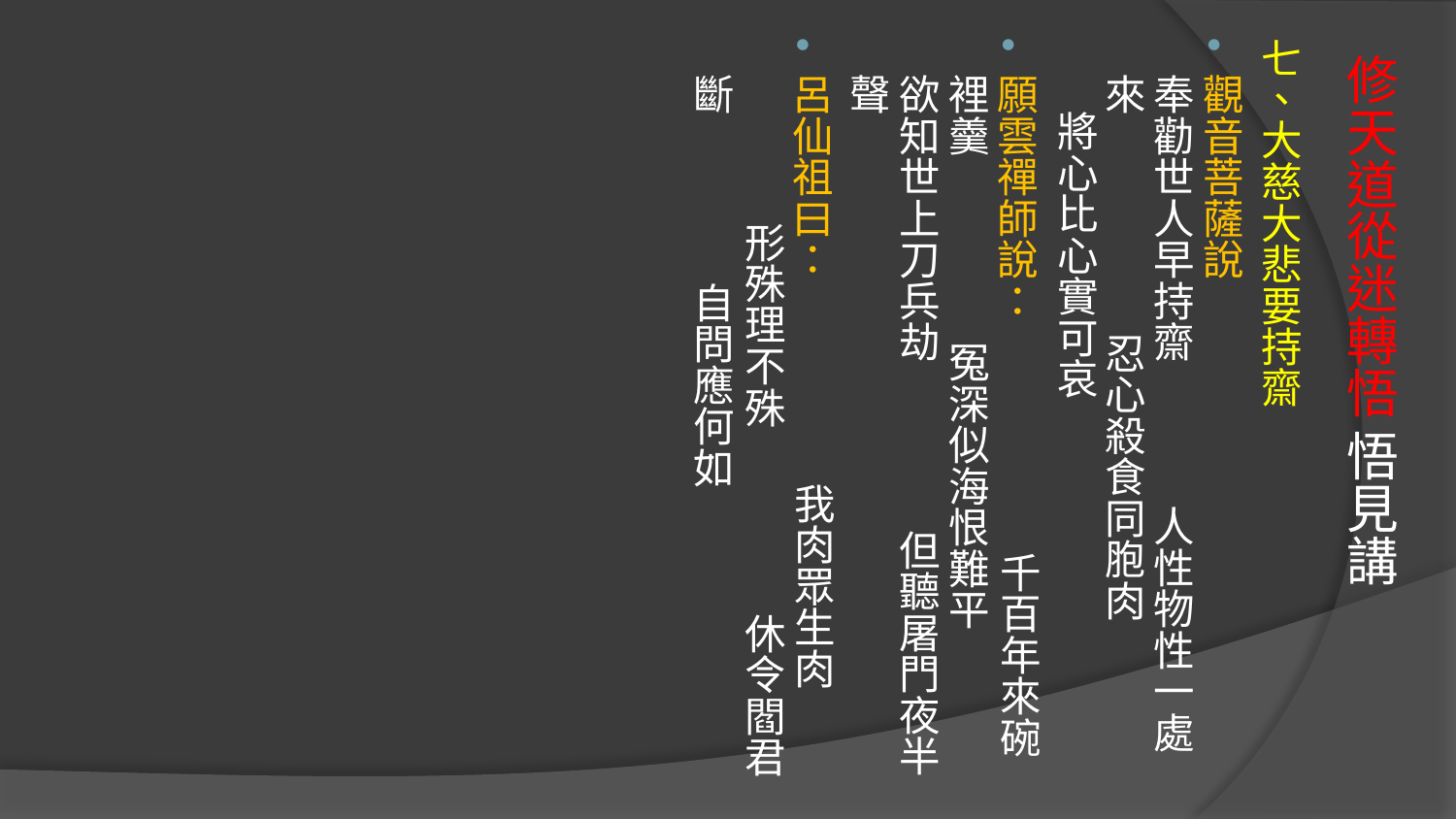

七、大慈大悲要持齋
觀音菩薩說
奉勸世人早持齋　           人性物性一處來　                   忍心殺食同胞肉　                  將心比心實可哀
願雲禪師說：                         千百年來碗裡羹                    冤深似海恨難平                 欲知世上刀兵劫                  但聽屠門夜半聲
呂仙祖曰：                      我肉眾生肉                           形殊理不殊                    休令閻君斷                  自問應何如

# 修天道從迷轉悟 悟見講